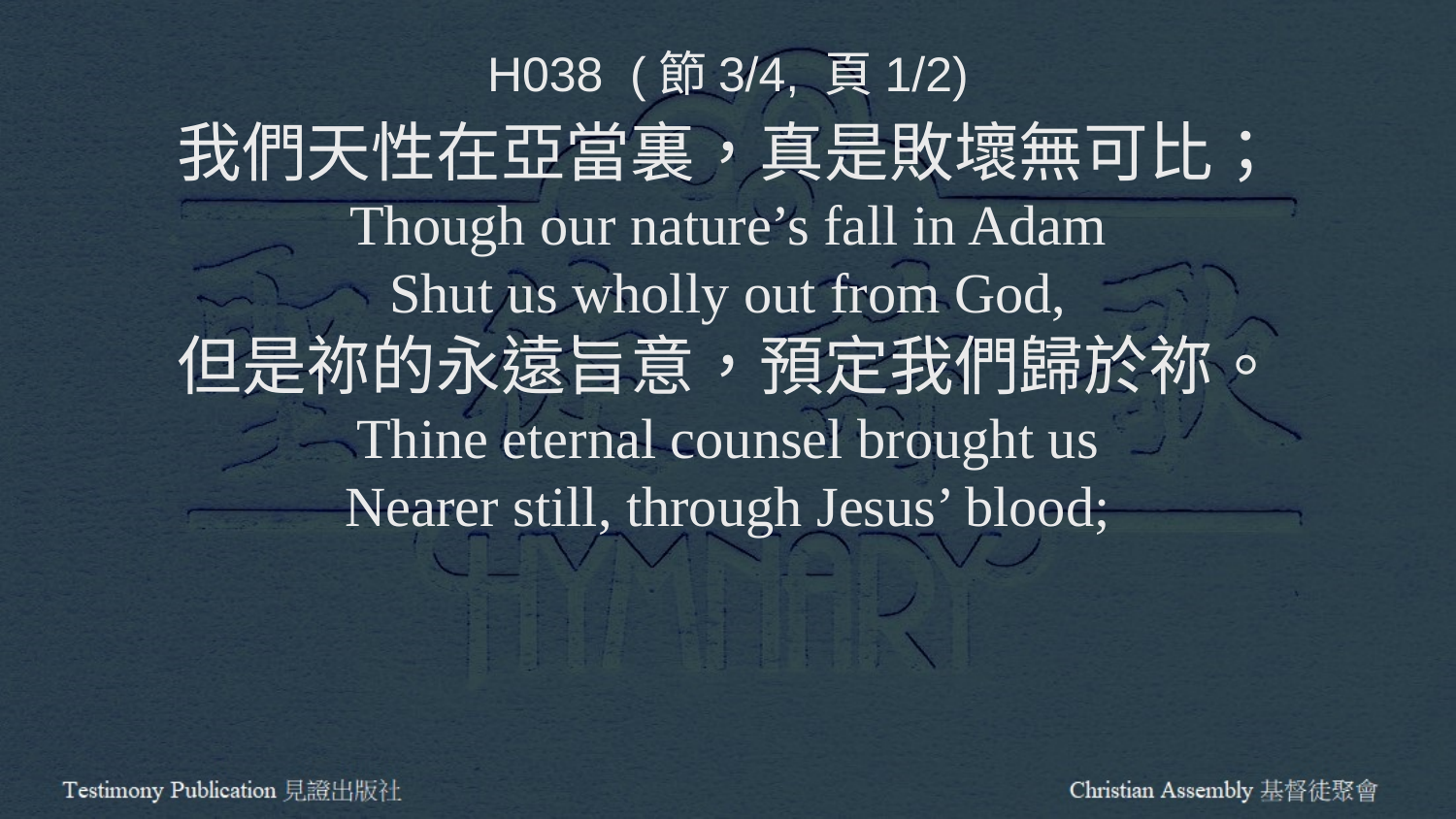

H038  (節3/4, 頁1/2)
我們天性在亞當裏，真是敗壞無可比；
Though our nature’s fall in Adam
Shut us wholly out from God,
但是祢的永遠旨意，預定我們歸於祢。
Thine eternal counsel brought us
Nearer still, through Jesus’ blood;